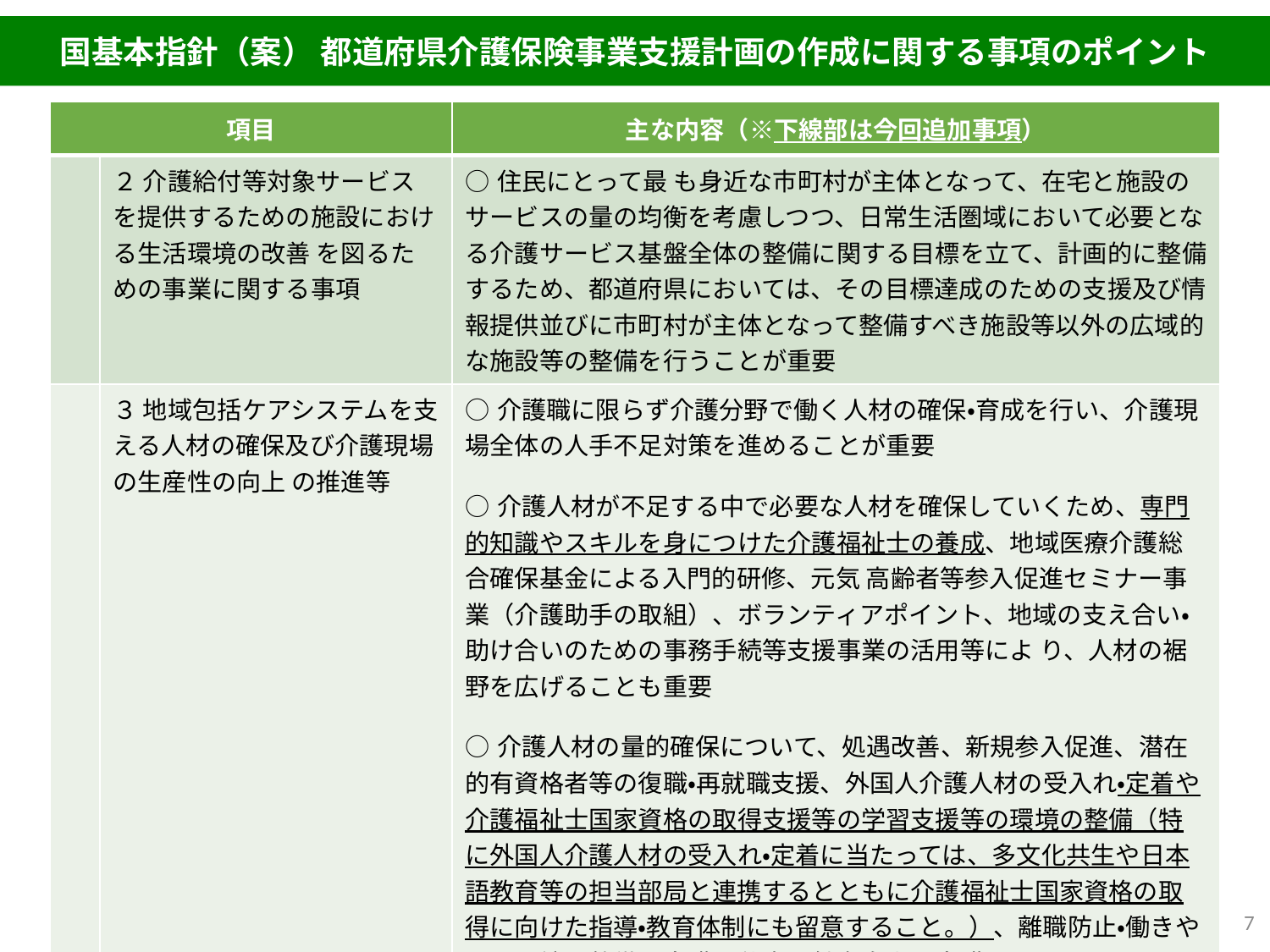

国基本指針（案） 都道府県介護保険事業支援計画の作成に関する事項のポイント
| 項目 |  | 主な内容（※下線部は今回追加事項） |
| --- | --- | --- |
|  | ２ 介護給付等対象サービスを提供するための施設における生活環境の改善 を図るための事業に関する事項 | ○住民にとって最 も身近な市町村が主体となって、在宅と施設のサービスの量の均衡を考慮しつつ、日常生活圏域において必要となる介護サービス基盤全体の整備に関する目標を立て、計画的に整備するため、都道府県においては、その目標達成のための支援及び情報提供並びに市町村が主体となって整備すべき施設等以外の広域的な施設等の整備を行うことが重要 |
|  | ３ 地域包括ケアシステムを支える人材の確保及び介護現場の生産性の向上 の推進等 | ○介護職に限らず介護分野で働く人材の確保・育成を行い、介護現場全体の人手不足対策を進めることが重要 ○介護人材が不足する中で必要な人材を確保していくため、専門的知識やスキルを身につけた介護福祉士の養成、地域医療介護総合確保基金による入門的研修、元気 高齢者等参入促進セミナー事業（介護助手の取組）、ボランティアポイント、地域の支え合い・助け合いのための事務手続等支援事業の活用等によ り、人材の裾野を広げることも重要 ○介護人材の量的確保について、処遇改善、新規参入促進、潜在的有資格者等の復職・再就職支援、外国人介護人材の受入れ・定着や介護福祉士国家資格の取得支援等の学習支援等の環境の整備（特に外国人介護人材の受入れ・定着に当たっては、多文化共生や日本語教育等の担当部局と連携するとともに介護福祉士国家資格の取得に向けた指導・教育体制にも留意すること。）、離職防止・働きやすい環境の整備、介護の仕事の魅力向上、介護ロボットやＩＣＴの活用等による生産性の向上や介護現場の革新等のための方策を定めることが重要 |
7